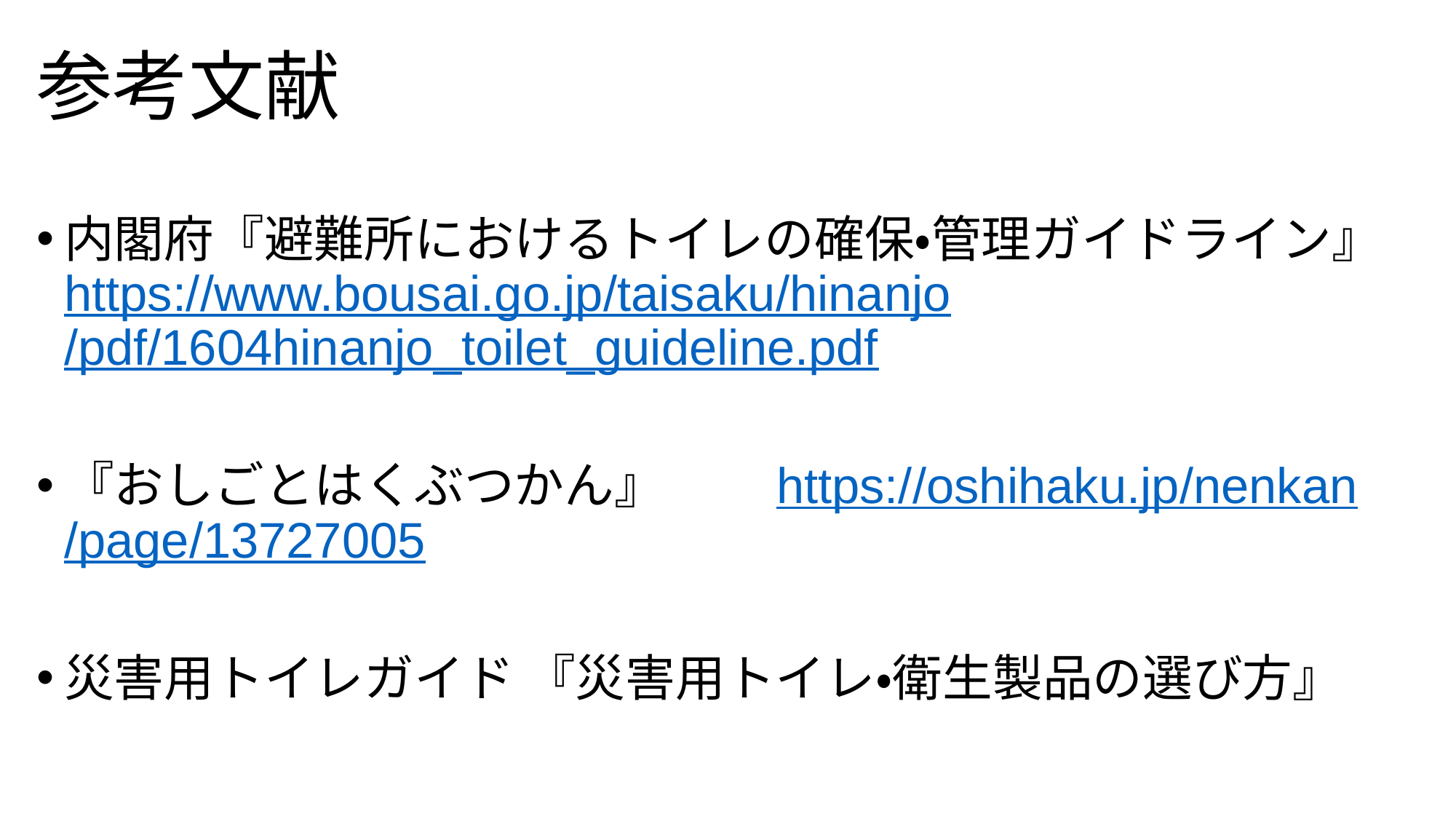

# 参考文献
内閣府『避難所におけるトイレの確保・管理ガイドライン』https://www.bousai.go.jp/taisaku/hinanjo/pdf/1604hinanjo_toilet_guideline.pdf

『おしごとはくぶつかん』　　https://oshihaku.jp/nenkan/page/13727005

災害用トイレガイド 『災害用トイレ・衛生製品の選び方』